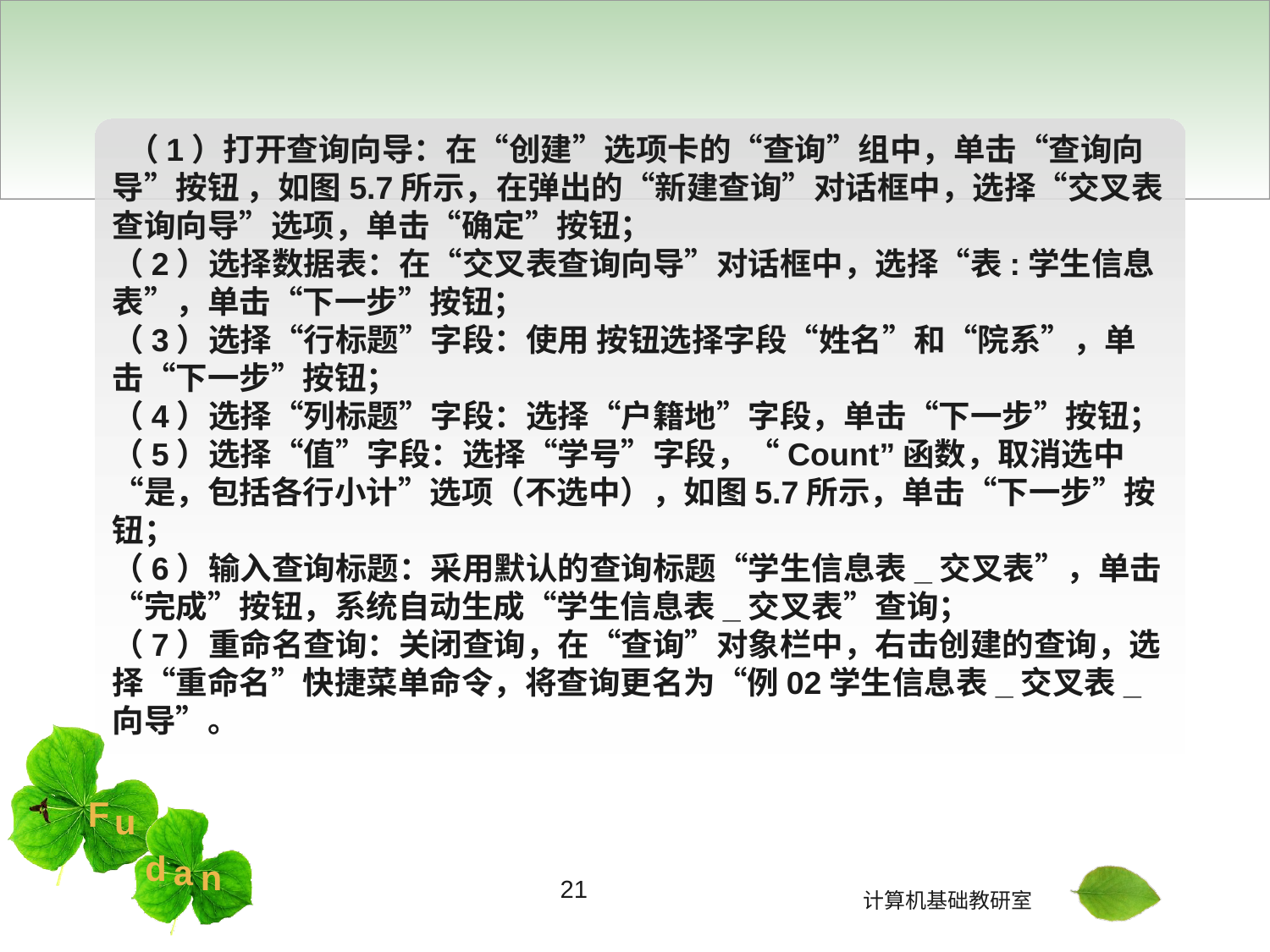

（1）打开查询向导：在“创建”选项卡的“查询”组中，单击“查询向导”按钮 ，如图5.7所示，在弹出的“新建查询”对话框中，选择“交叉表查询向导”选项，单击“确定”按钮；
（2）选择数据表：在“交叉表查询向导”对话框中，选择“表:学生信息表”，单击“下一步”按钮；
（3）选择“行标题”字段：使用 按钮选择字段“姓名”和“院系”，单击“下一步”按钮；
（4）选择“列标题”字段：选择“户籍地”字段，单击“下一步”按钮；
（5）选择“值”字段：选择“学号”字段，“Count”函数，取消选中“是，包括各行小计”选项（不选中），如图5.7所示，单击“下一步”按钮；
（6）输入查询标题：采用默认的查询标题“学生信息表_交叉表”，单击“完成”按钮，系统自动生成“学生信息表_交叉表”查询；
（7）重命名查询：关闭查询，在“查询”对象栏中，右击创建的查询，选择“重命名”快捷菜单命令，将查询更名为“例02学生信息表_交叉表_向导”。

21